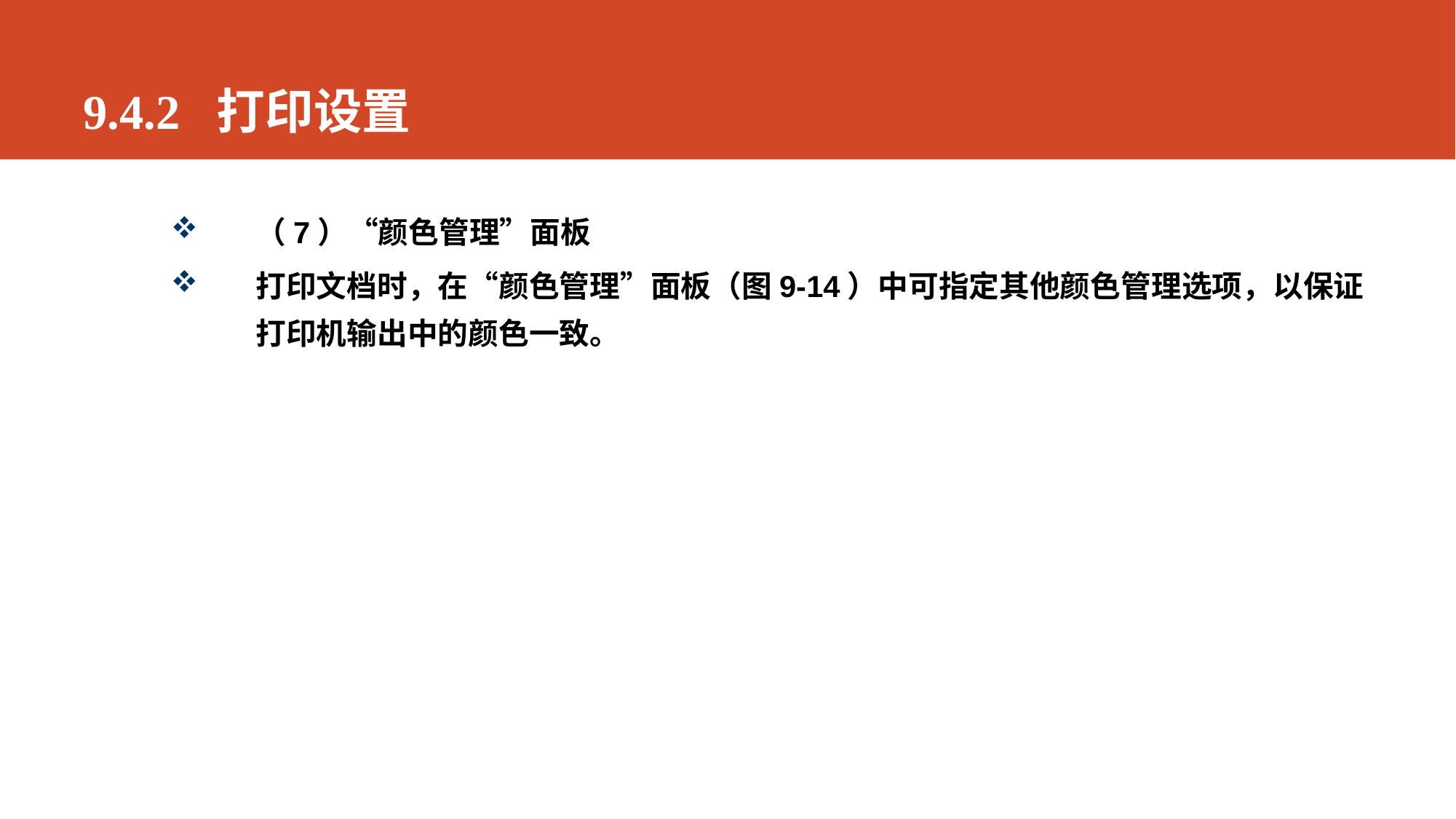

# 9.4.2  打印设置
（7）“颜色管理”面板
打印文档时，在“颜色管理”面板（图9-14）中可指定其他颜色管理选项，以保证打印机输出中的颜色一致。